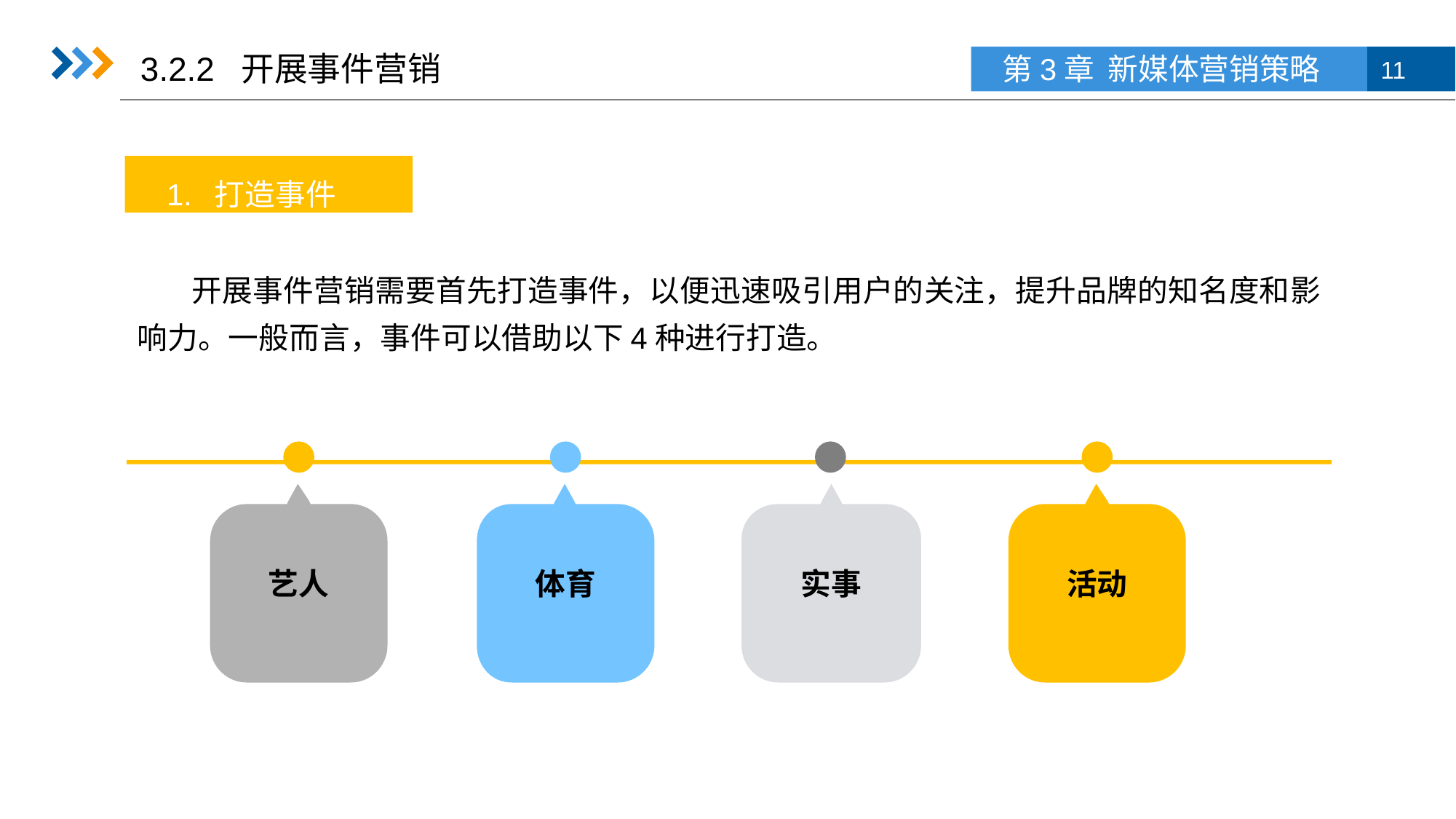

3.2.2  开展事件营销
1. 打造事件
开展事件营销需要首先打造事件，以便迅速吸引用户的关注，提升品牌的知名度和影响力。一般而言，事件可以借助以下4种进行打造。

艺人
体育
实事
活动